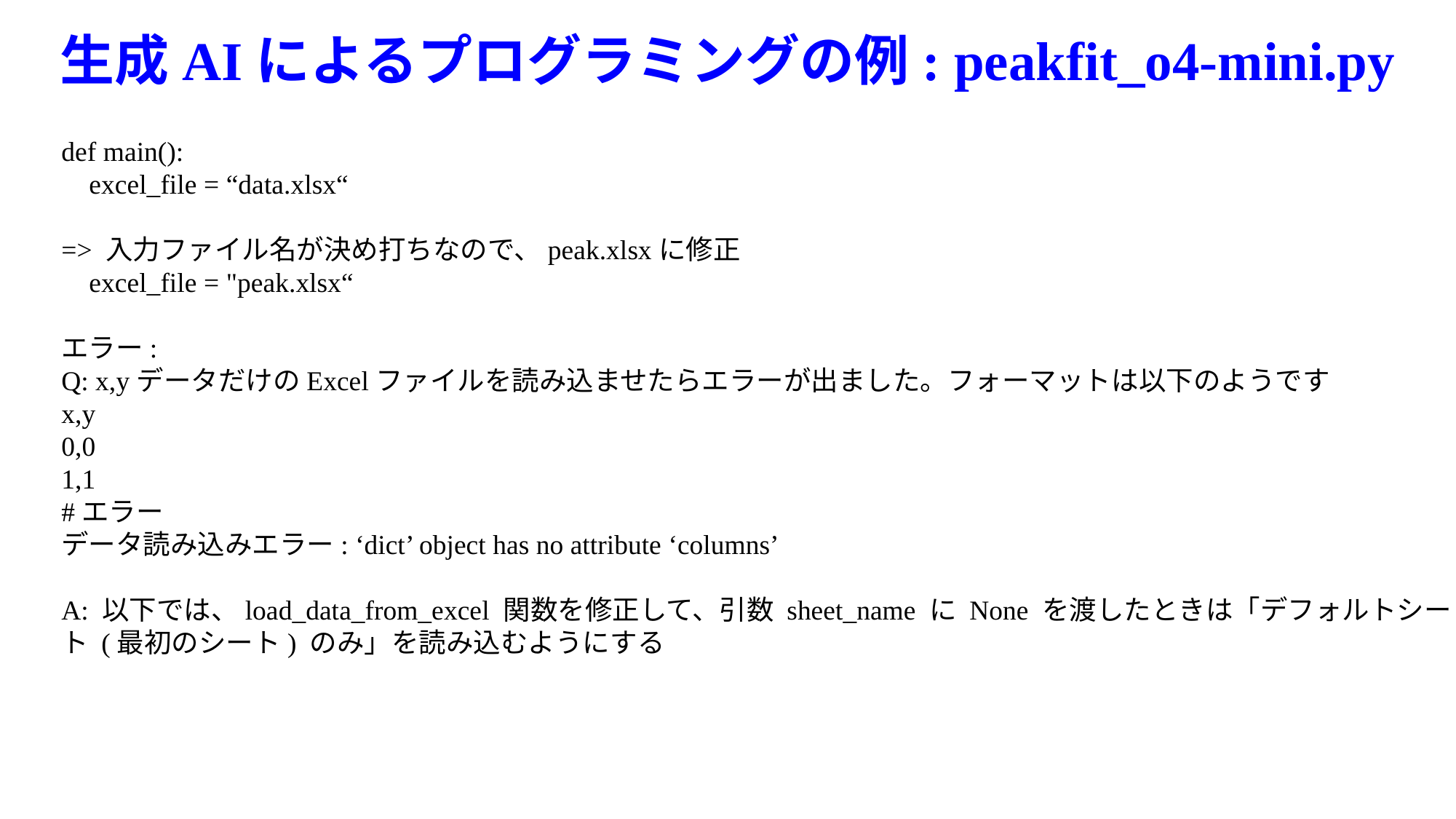

# 生成AIによるプログラミングの例: peakfit_o4-mini.py
def main():
    excel_file = “data.xlsx“
=> 入力ファイル名が決め打ちなので、peak.xlsxに修正
    excel_file = "peak.xlsx“
エラー:
Q: x,yデータだけのExcelファイルを読み込ませたらエラーが出ました。フォーマットは以下のようです
x,y
0,0
1,1
#エラー
データ読み込みエラー: ‘dict’ object has no attribute ‘columns’
A: 以下では、load_data_from_excel 関数を修正して、引数 sheet_name に None を渡したときは「デフォルトシート (最初のシート) のみ」を読み込むようにする